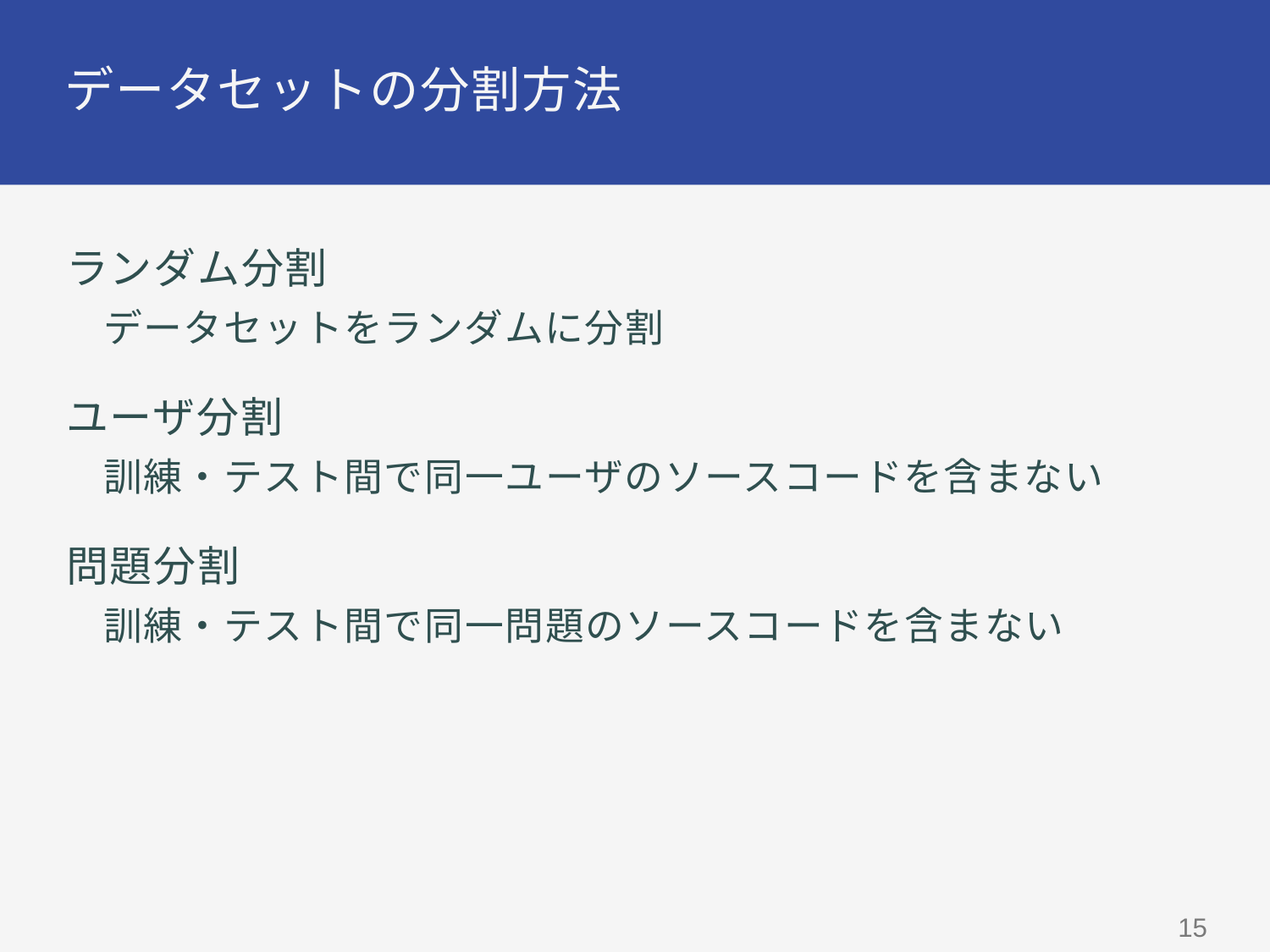

# データセットの分割方法
ランダム分割
データセットをランダムに分割

ユーザ分割
訓練・テスト間で同一ユーザのソースコードを含まない

問題分割
訓練・テスト間で同一問題のソースコードを含まない
15